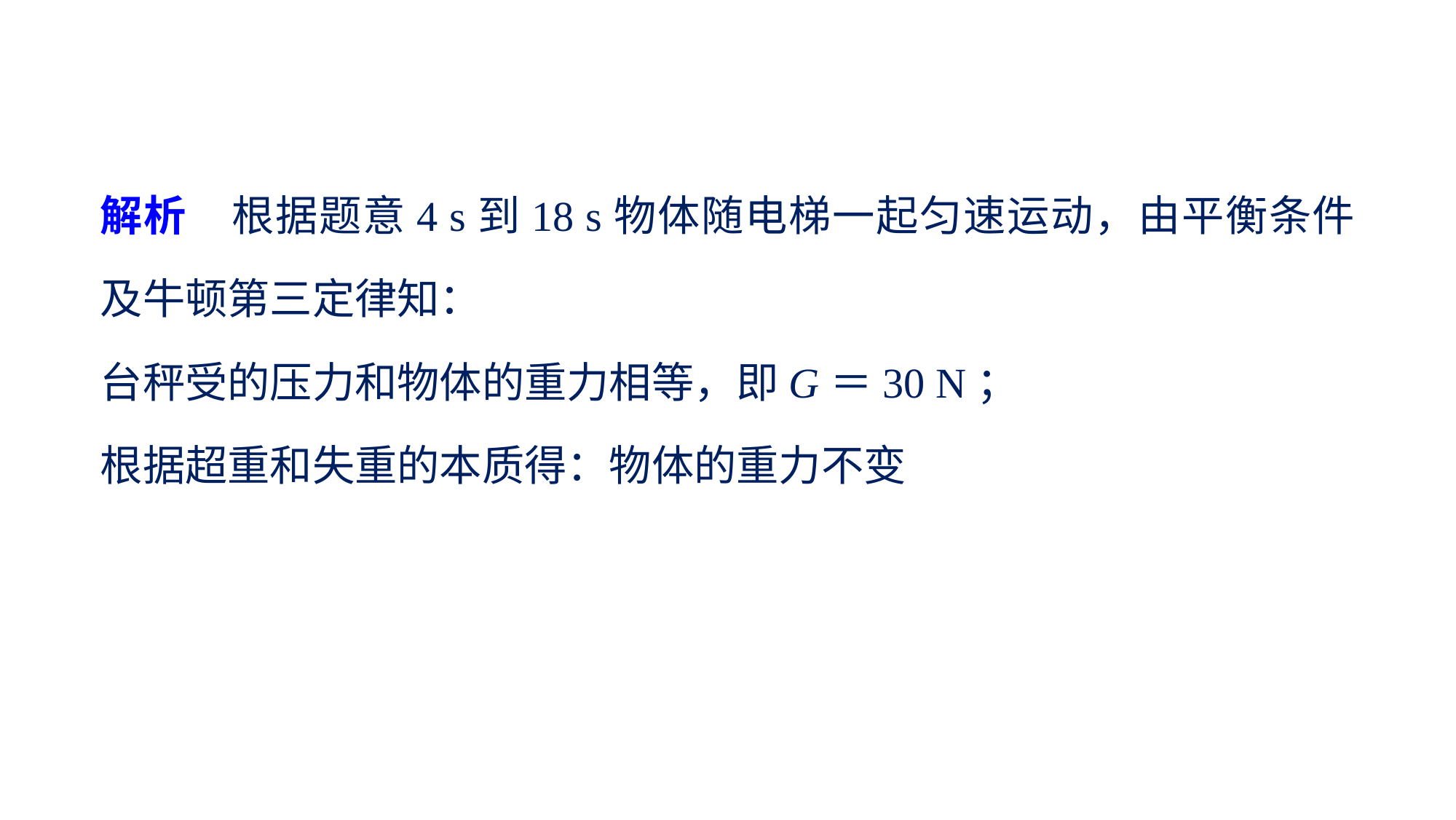

解析　根据题意4 s到18 s物体随电梯一起匀速运动，由平衡条件及牛顿第三定律知：
台秤受的压力和物体的重力相等，即G＝30 N；
根据超重和失重的本质得：物体的重力不变